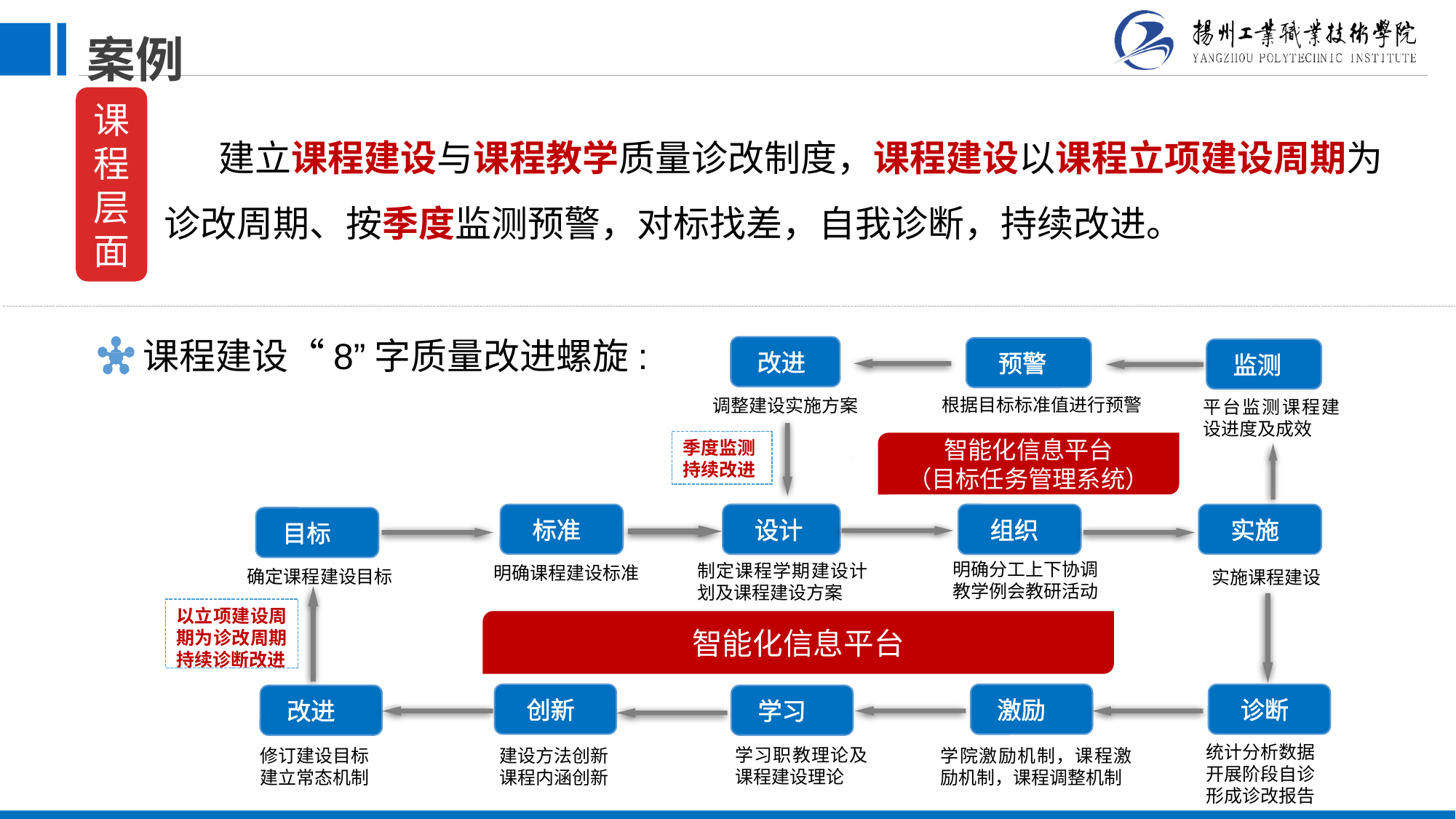

案例
课程层面
建立课程建设与课程教学质量诊改制度，课程建设以课程立项建设周期为诊改周期、按季度监测预警，对标找差，自我诊断，持续改进。
课程建设“8”字质量改进螺旋:

 改进
  预警
 监测

调整建设实施方案
根据目标标准值进行预警
平台监测课程建设进度及成效
季度监测
持续改进
智能化信息平台
（目标任务管理系统）

  设计
  组织
  标准
  实施
 目标

明确分工上下协调
教学例会教研活动
制定课程学期建设计划及课程建设方案
明确课程建设标准
确定课程建设目标
实施课程建设
以立项建设周期为诊改周期持续诊断改进
智能化信息平台

  创新
 激励
  诊断
 学习
 改进

统计分析数据
开展阶段自诊
形成诊改报告
学习职教理论及课程建设理论
建设方法创新
课程内涵创新
学院激励机制，课程激励机制，课程调整机制
修订建设目标
建立常态机制